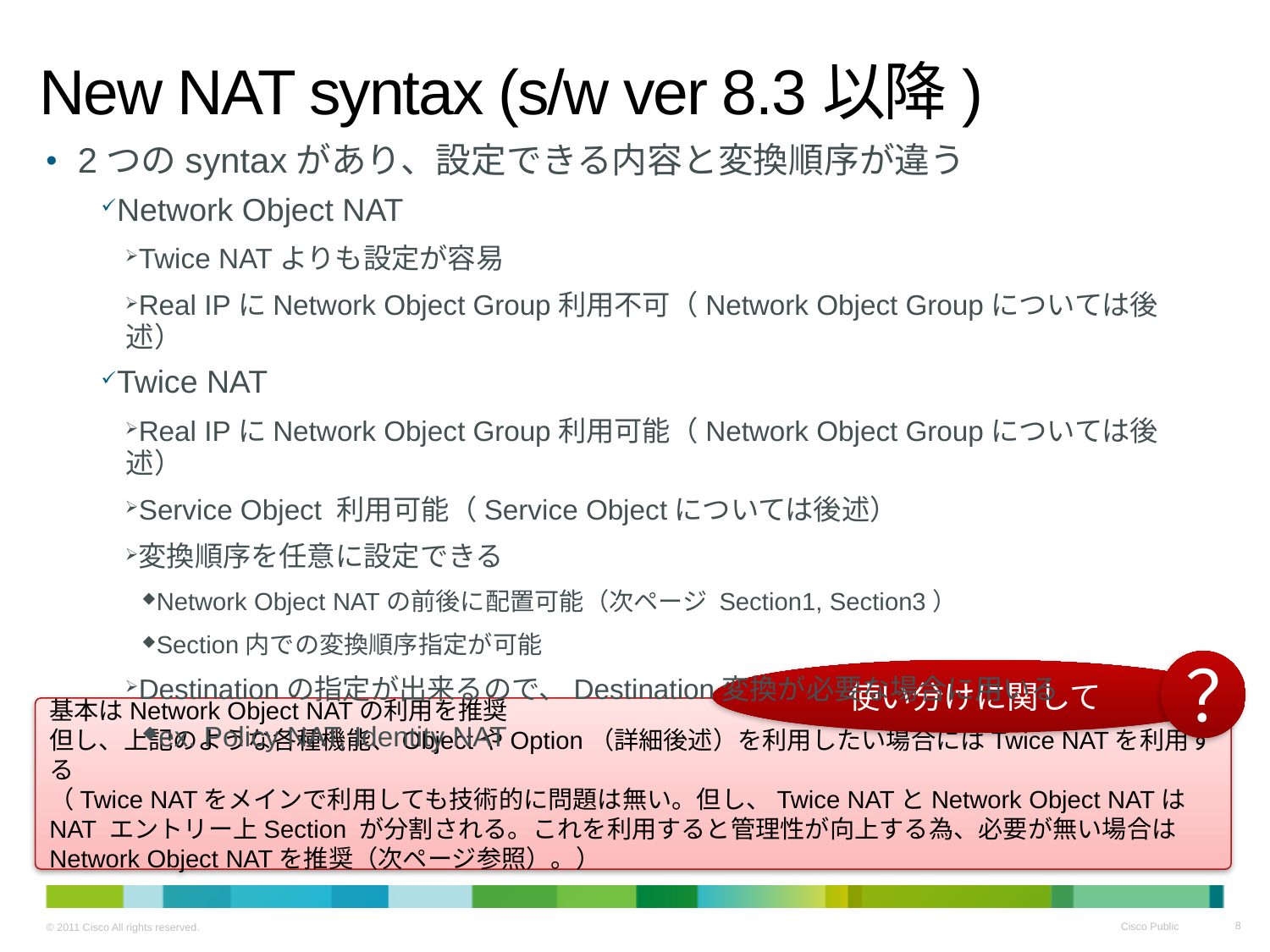

# New NAT syntax (s/w ver 8.3以降)
2つのsyntaxがあり、設定できる内容と変換順序が違う
Network Object NAT
Twice NATよりも設定が容易
Real IPにNetwork Object Group利用不可（Network Object Groupについては後述）
Twice NAT
Real IPにNetwork Object Group利用可能（Network Object Groupについては後述）
Service Object 利用可能（Service Objectについては後述）
変換順序を任意に設定できる
Network Object NATの前後に配置可能（次ページ Section1, Section3）
Section内での変換順序指定が可能
Destinationの指定が出来るので、Destination変換が必要な場合に用いる
ex. Policy NAT, Identity NAT
？
使い分けに関して
基本はNetwork Object NATの利用を推奨
但し、上記のような各種機能、ObjectやOption（詳細後述）を利用したい場合にはTwice NATを利用する
（Twice NATをメインで利用しても技術的に問題は無い。但し、Twice NATとNetwork Object NATはNAT エントリー上Section が分割される。これを利用すると管理性が向上する為、必要が無い場合はNetwork Object NATを推奨（次ページ参照）。）